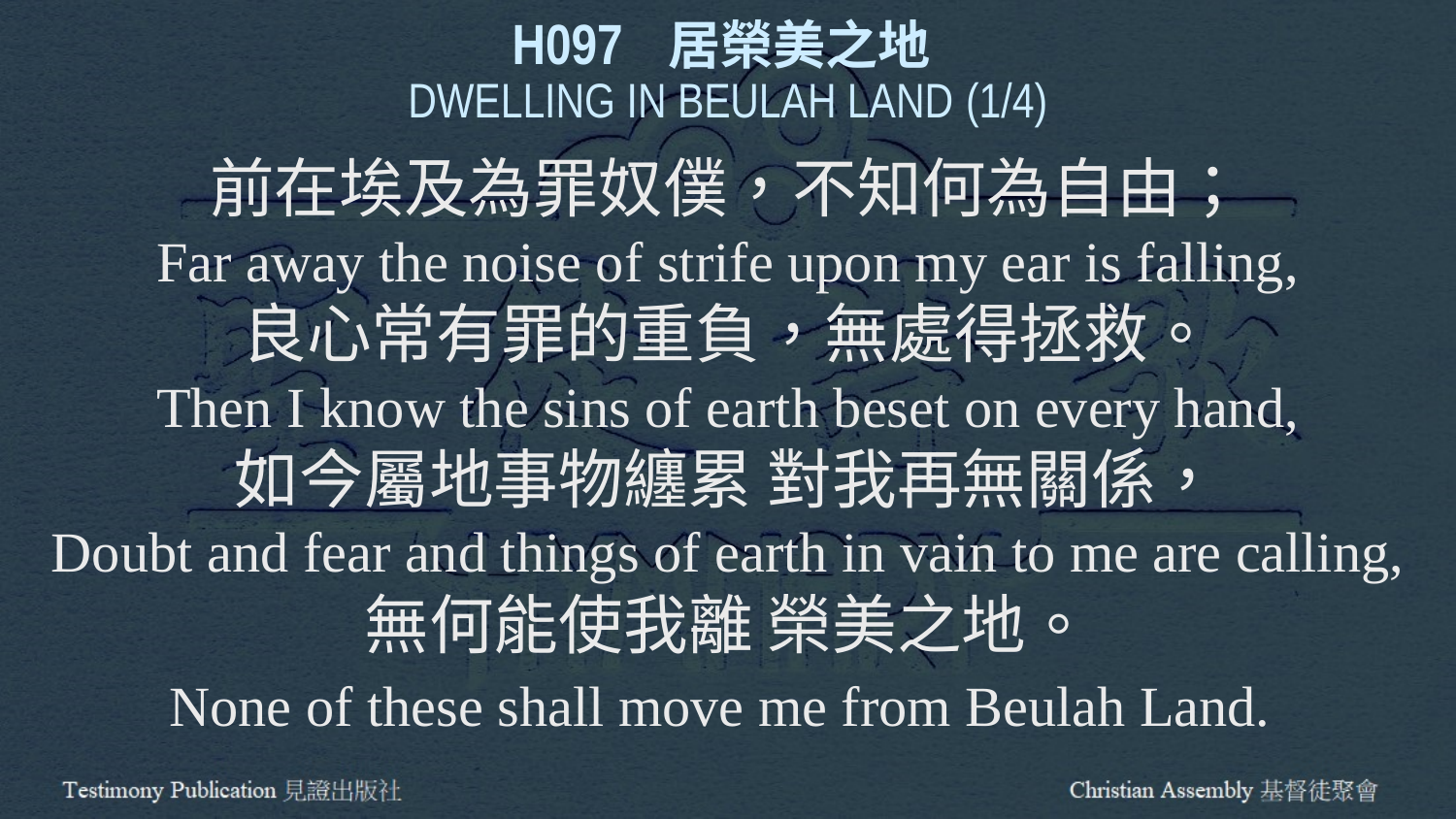

H097  居榮美之地
DWELLING IN BEULAH LAND (1/4)
前在埃及為罪奴僕，不知何為自由；
Far away the noise of strife upon my ear is falling,
良心常有罪的重負，無處得拯救。
Then I know the sins of earth beset on every hand,
如今屬地事物纏累 對我再無關係，
Doubt and fear and things of earth in vain to me are calling,
無何能使我離 榮美之地。
None of these shall move me from Beulah Land.